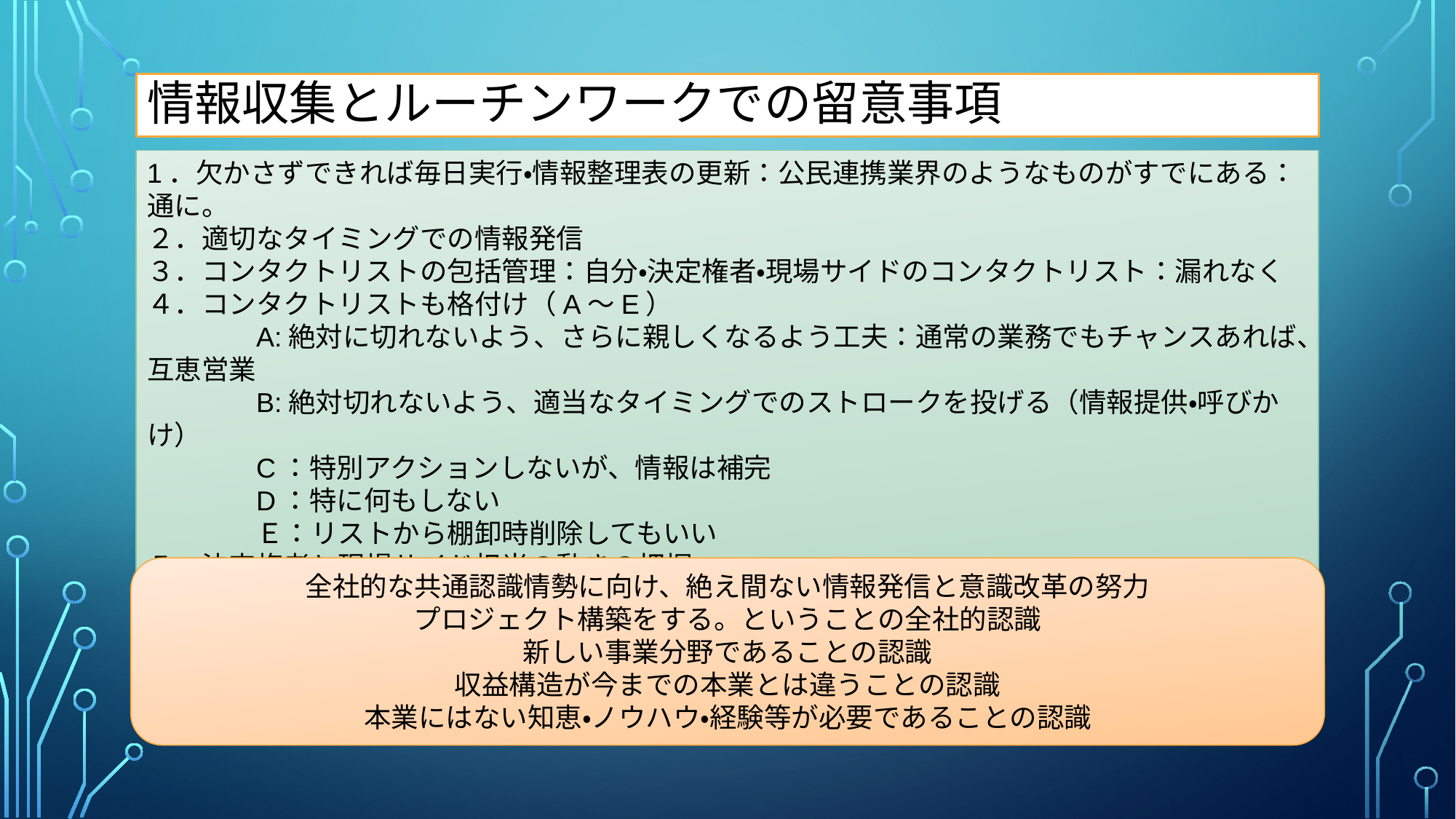

# 情報収集とルーチンワークでの留意事項
1．欠かさずできれば毎日実行・情報整理表の更新：公民連携業界のようなものがすでにある：通に。
２．適切なタイミングでの情報発信
３．コンタクトリストの包括管理：自分・決定権者・現場サイドのコンタクトリスト：漏れなく
４．コンタクトリストも格付け（A～E）
	A:絶対に切れないよう、さらに親しくなるよう工夫：通常の業務でもチャンスあれば、互恵営業
	B:絶対切れないよう、適当なタイミングでのストロークを投げる（情報提供・呼びかけ）
	C：特別アクションしないが、情報は補完
	D：特に何もしない
	Ｅ：リストから棚卸時削除してもいい
５．決定権者と現場サイド担当の動きの把握
６．相手先自治体・企業への提案書の在庫保持とリニューアル出荷による提案コンタクト企画・指示
全社的な共通認識情勢に向け、絶え間ない情報発信と意識改革の努力
プロジェクト構築をする。ということの全社的認識
新しい事業分野であることの認識
収益構造が今までの本業とは違うことの認識
本業にはない知恵・ノウハウ・経験等が必要であることの認識